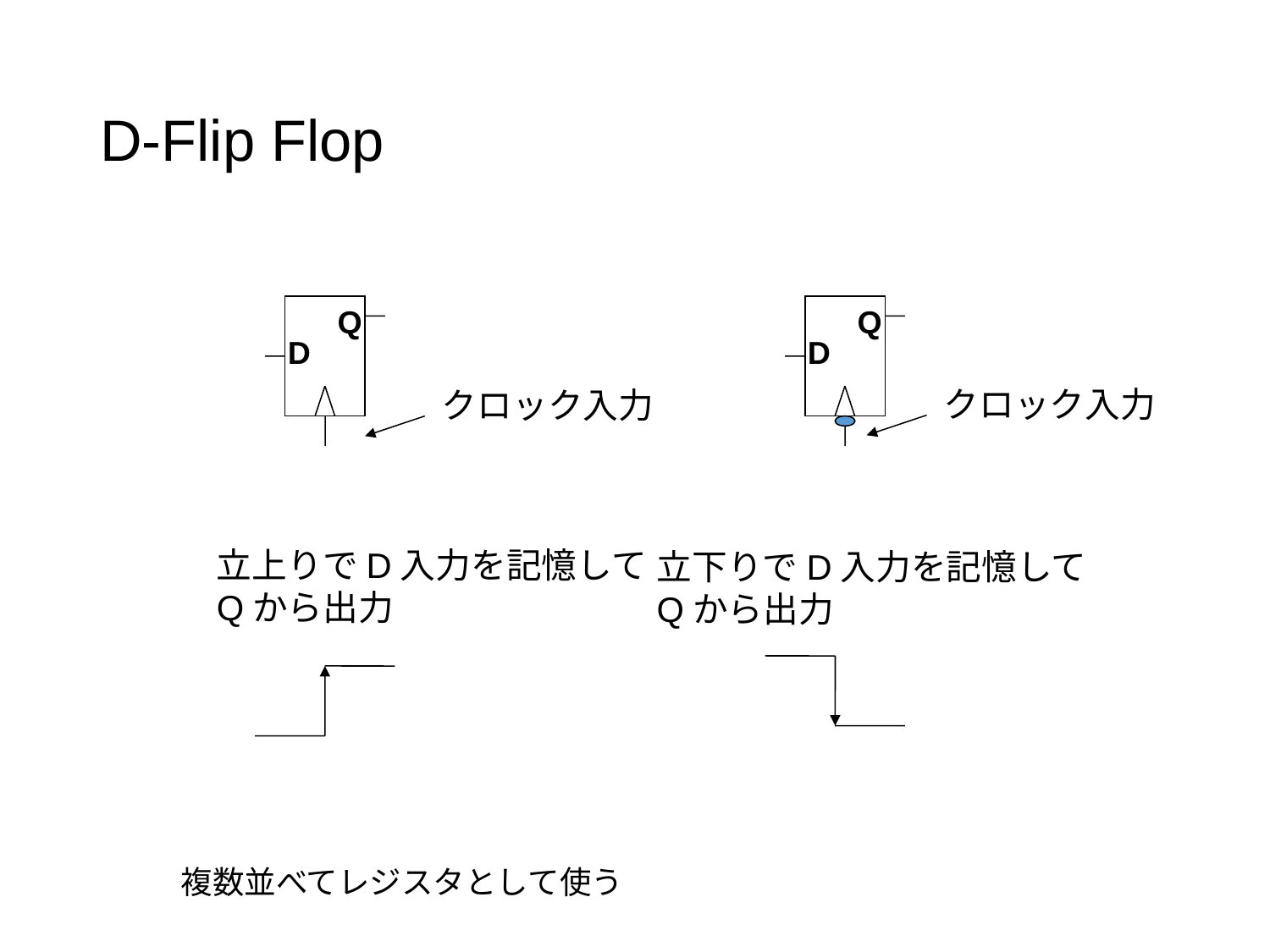

# D-Flip Flop

Q

D

Q

D

クロック入力
クロック入力

立下りでD入力を記憶して
Qから出力

立上りでD入力を記憶して
Qから出力

複数並べてレジスタとして使う